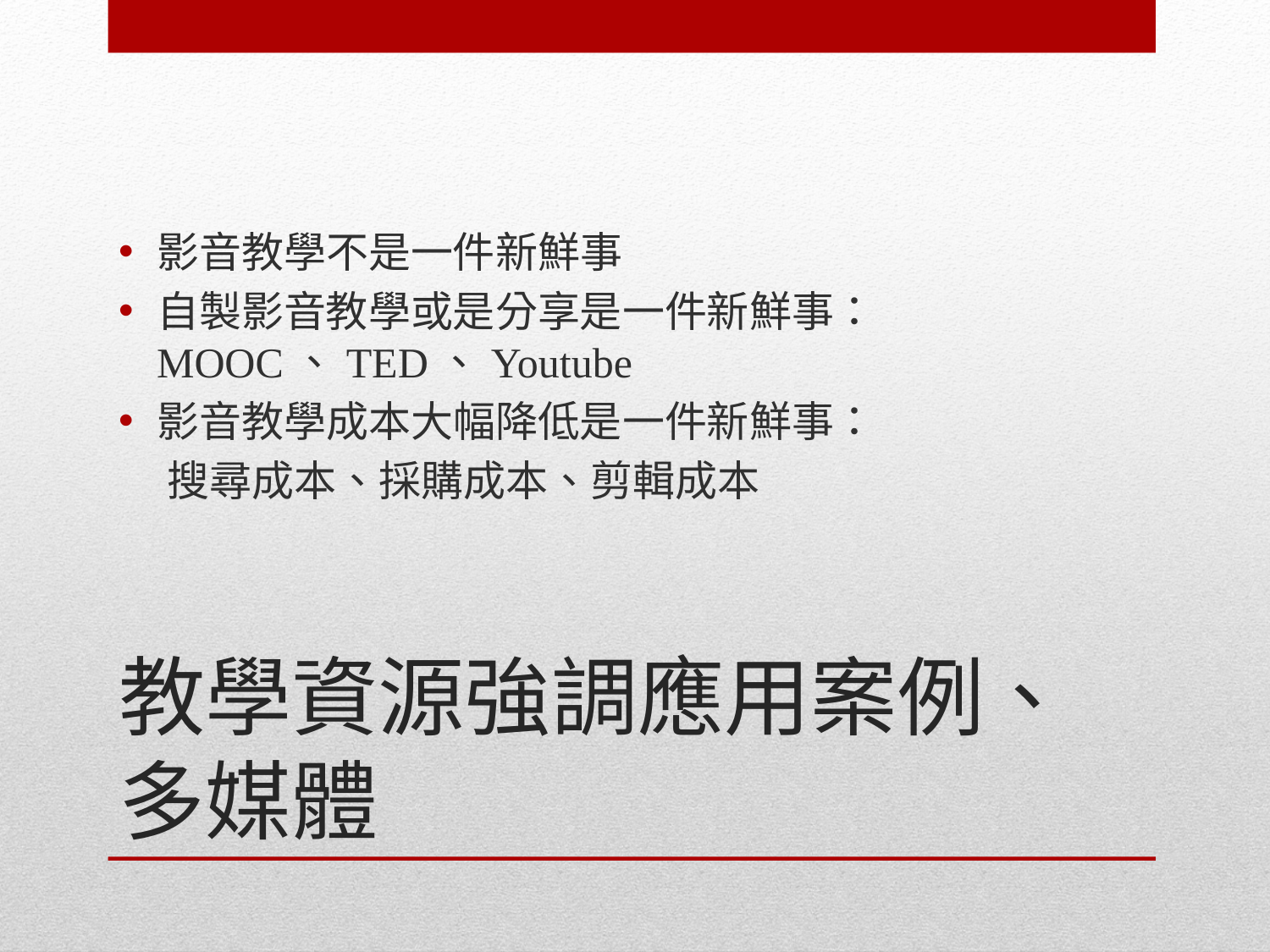

影音教學不是一件新鮮事
自製影音教學或是分享是一件新鮮事：MOOC、TED、Youtube
影音教學成本大幅降低是一件新鮮事：
    搜尋成本、採購成本、剪輯成本
# 教學資源強調應用案例、多媒體